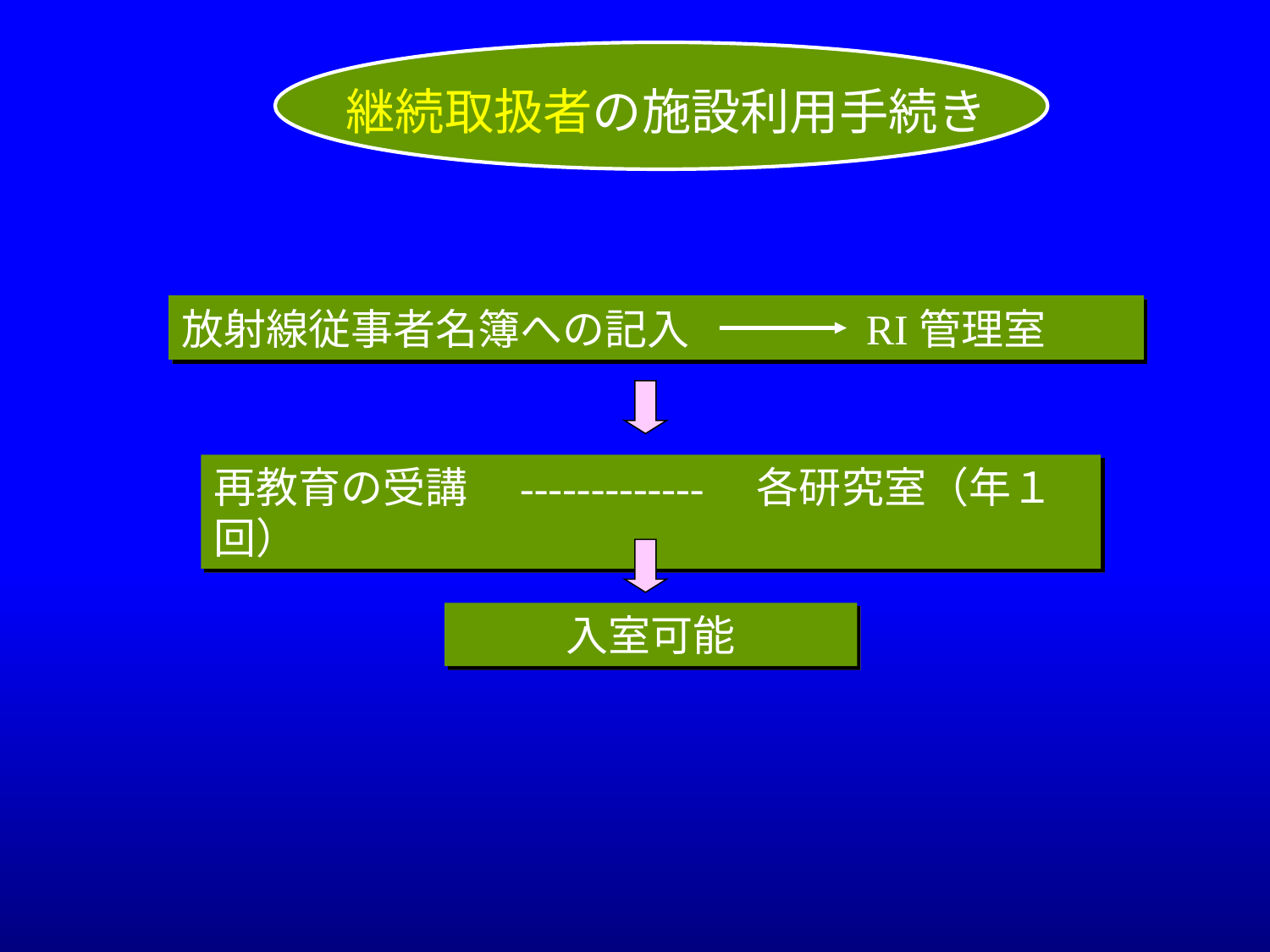

継続取扱者の施設利用手続き
放射線従事者名簿への記入　             RI管理室

再教育の受講　-------------　各研究室（年１回）

入室可能